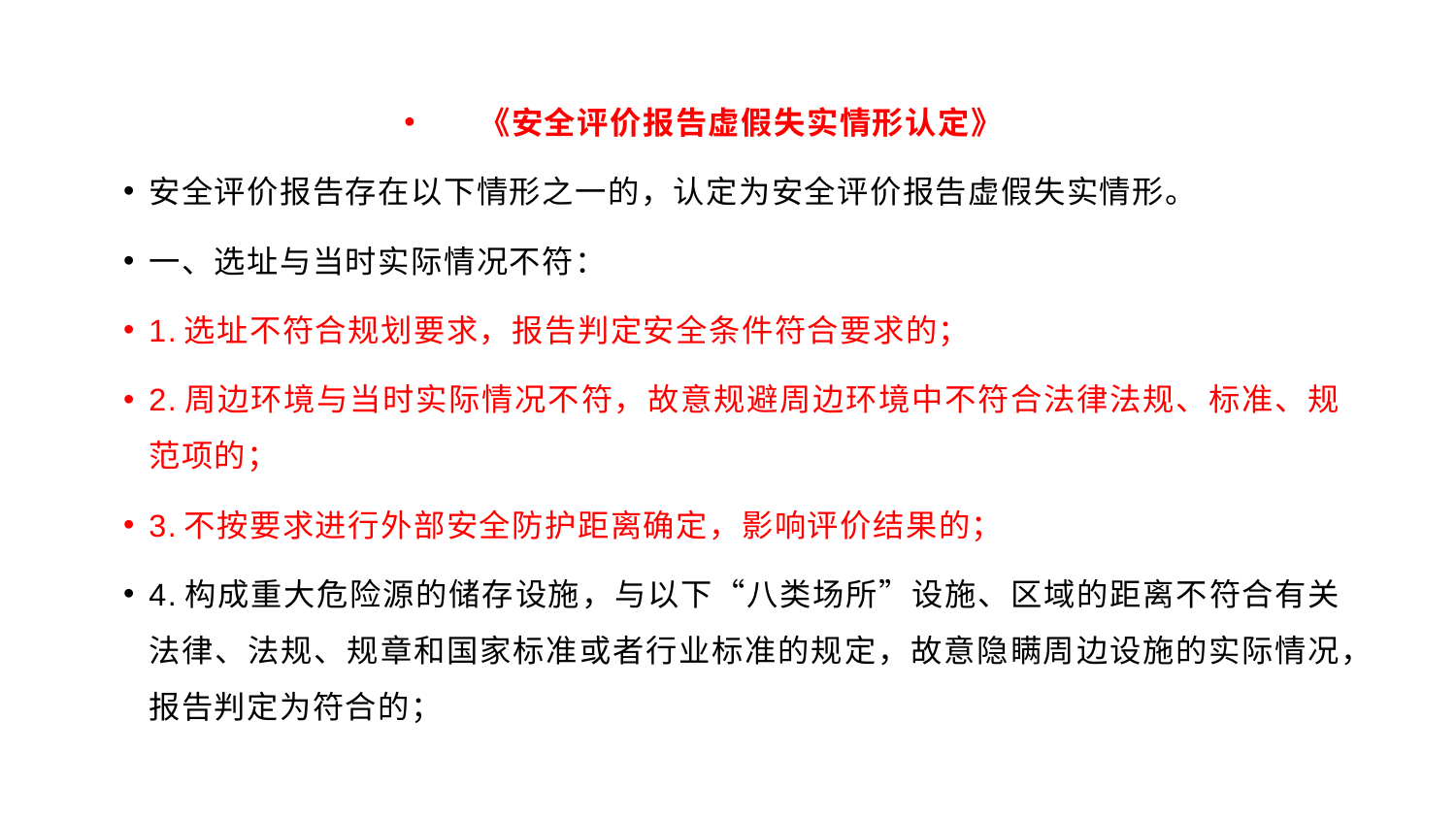

《安全评价报告虚假失实情形认定》
安全评价报告存在以下情形之一的，认定为安全评价报告虚假失实情形。
一、选址与当时实际情况不符：
1.选址不符合规划要求，报告判定安全条件符合要求的；
2.周边环境与当时实际情况不符，故意规避周边环境中不符合法律法规、标准、规范项的；
3.不按要求进行外部安全防护距离确定，影响评价结果的；
4.构成重大危险源的储存设施，与以下“八类场所”设施、区域的距离不符合有关法律、法规、规章和国家标准或者行业标准的规定，故意隐瞒周边设施的实际情况，报告判定为符合的；